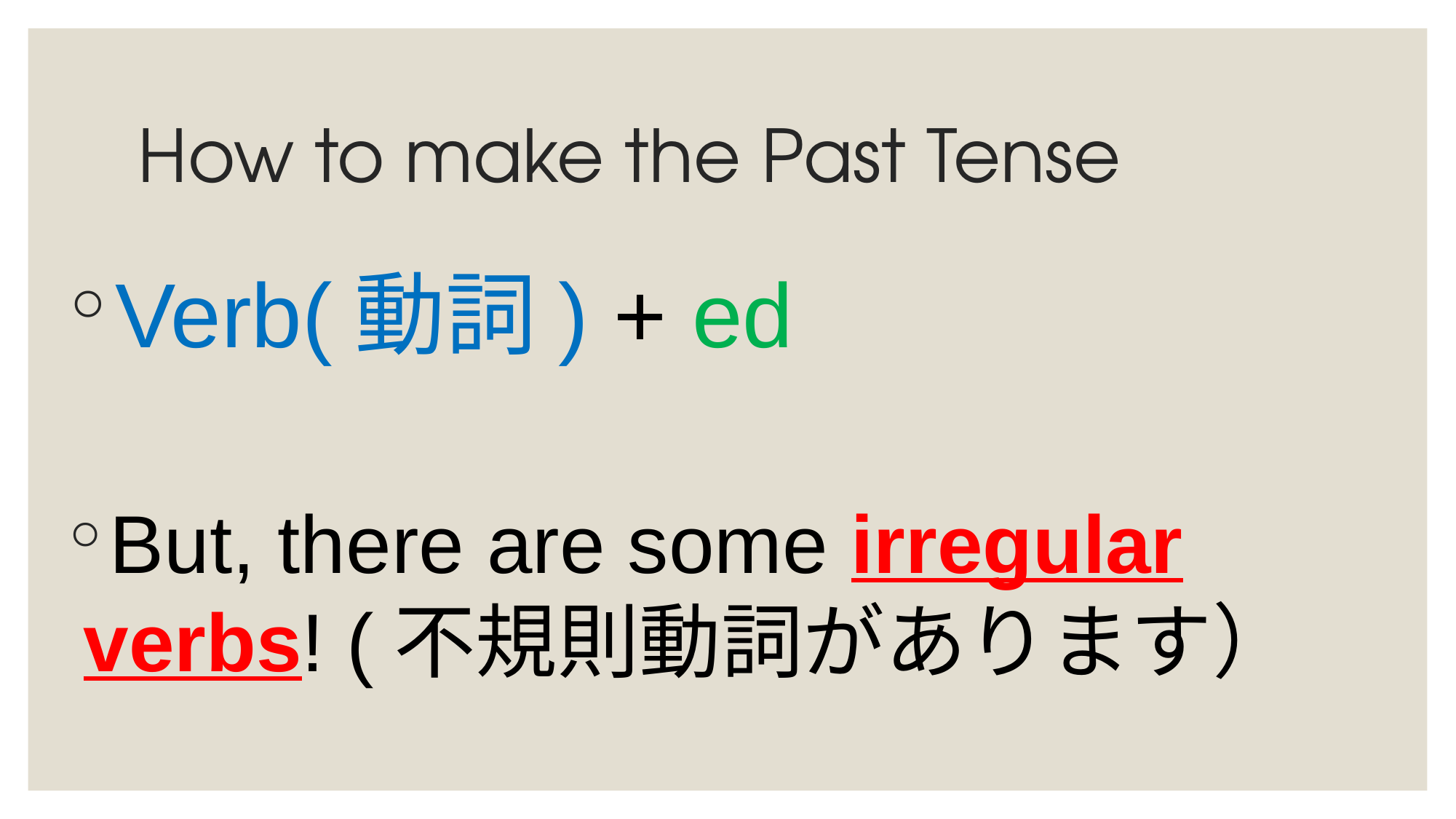

# How to make the Past Tense
Verb(動詞) + ed

But, there are some irregular verbs! (不規則動詞があります）